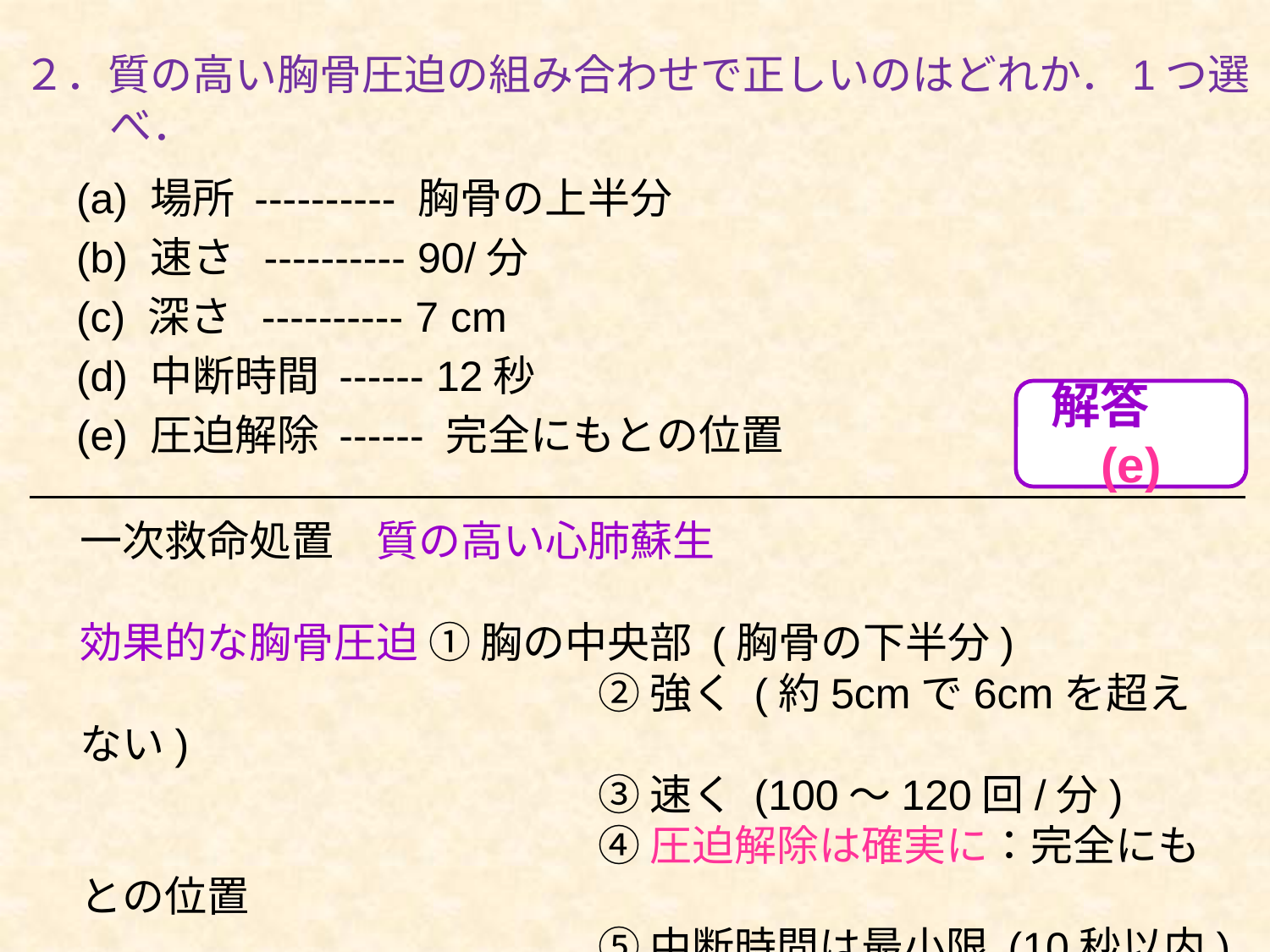

# ２．質の高い胸骨圧迫の組み合わせで正しいのはどれか．1つ選べ．
(a) 場所 ---------- 胸骨の上半分
(b) 速さ  ---------- 90/分
(c) 深さ  ---------- 7 cm
(d) 中断時間 ------ 12秒
(e) 圧迫解除 ------ 完全にもとの位置
解答　(e)
一次救命処置　質の高い心肺蘇生

効果的な胸骨圧迫 ① 胸の中央部 (胸骨の下半分)
　　　　　　　　　　　　 ② 強く (約5cmで6cmを超えない)
　　　　　　　　　　　　 ③ 速く (100～120回/分)
　　　　　　　　　　　　 ④ 圧迫解除は確実に：完全にもとの位置
　　　　　　　　　　　　 ⑤ 中断時間は最小限 (10秒以内) に

内科救急診療指針2022　P15　　改訂第4版ICLSコースガイドブック　P52-57